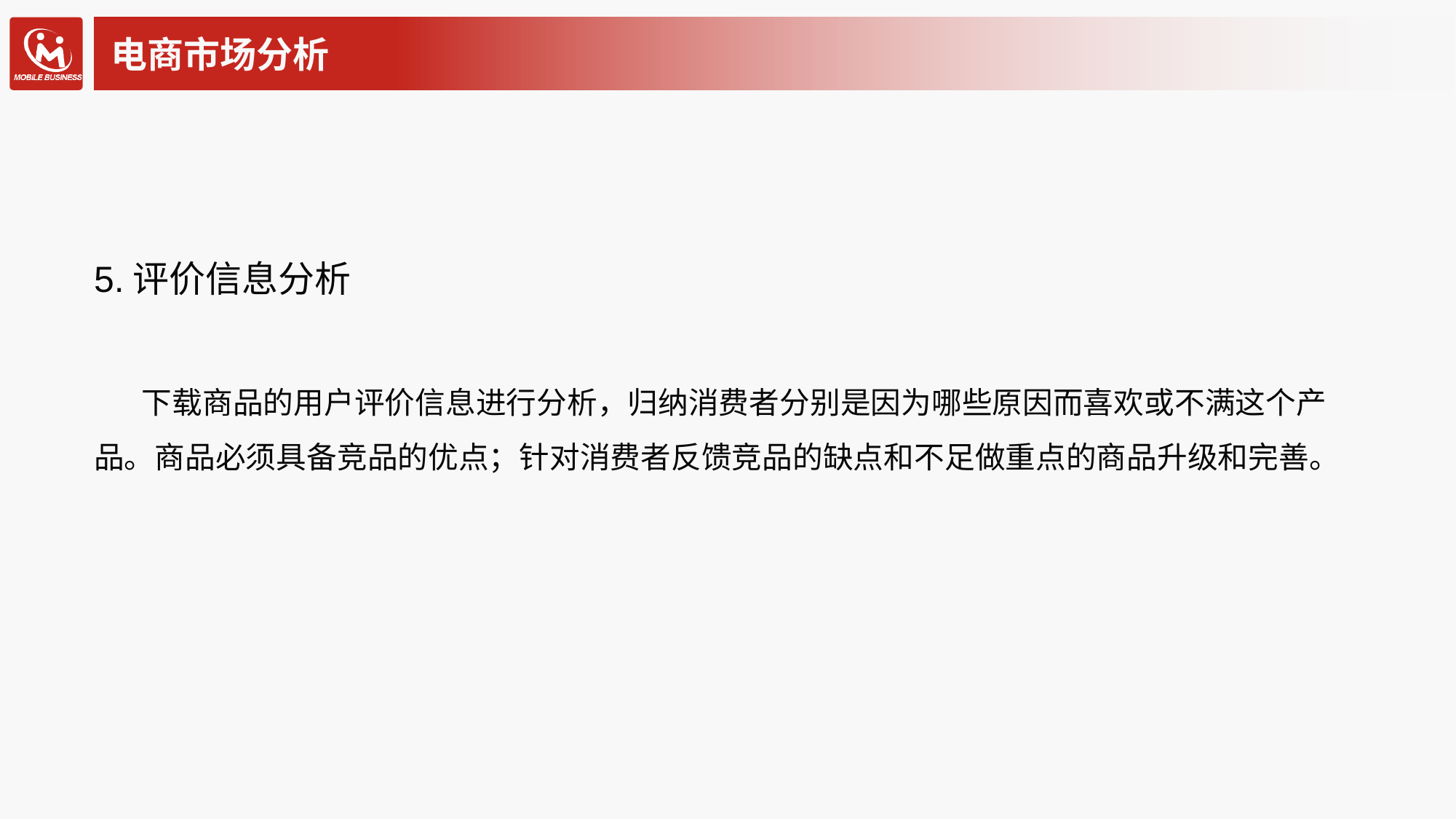

# 电商市场分析
5.评价信息分析

      下载商品的用户评价信息进行分析，归纳消费者分别是因为哪些原因而喜欢或不满这个产品。商品必须具备竞品的优点；针对消费者反馈竞品的缺点和不足做重点的商品升级和完善。